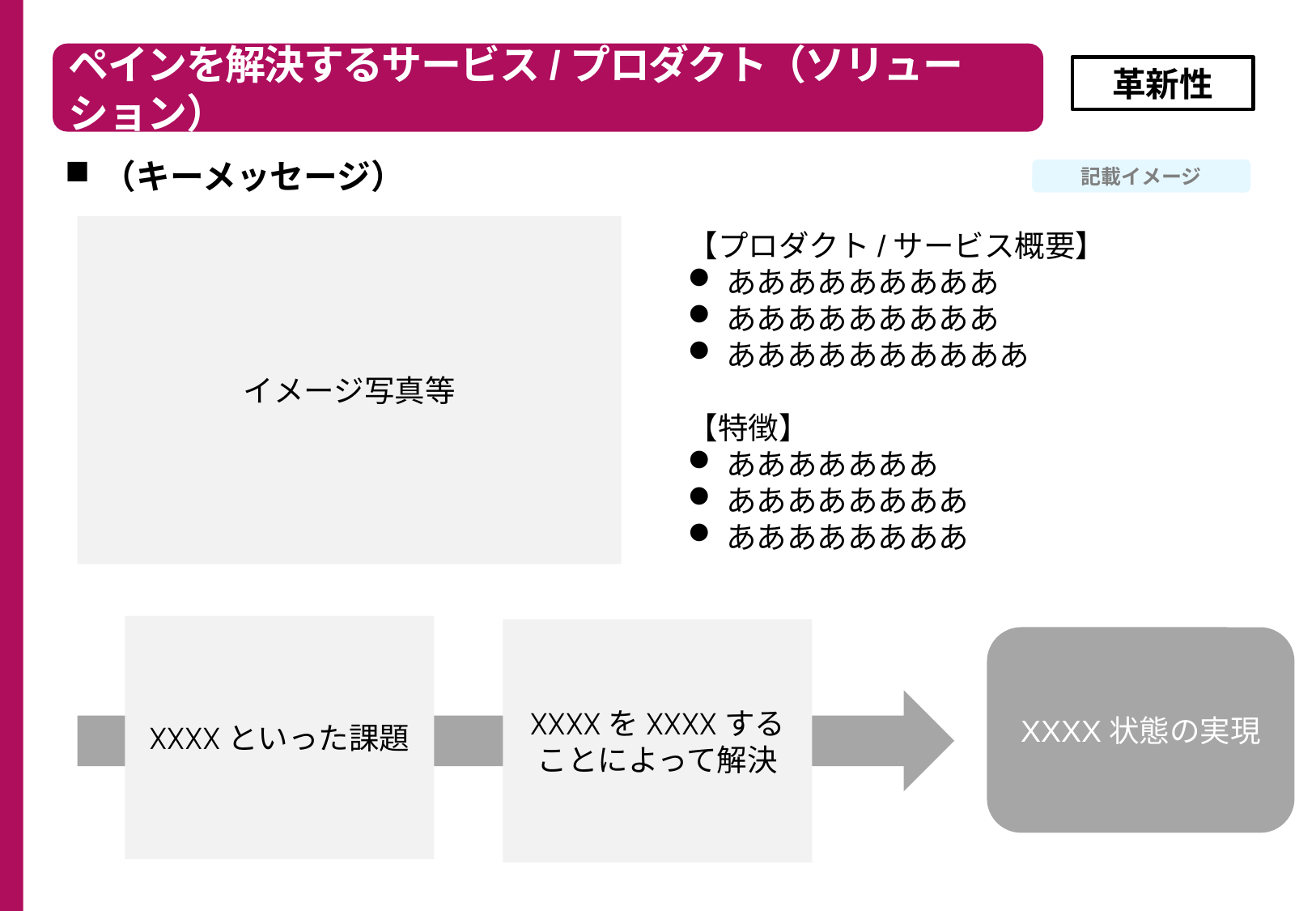

ペインを解決するサービス/プロダクト（ソリューション）
革新性
（キーメッセージ）
記載イメージ
イメージ写真等
【プロダクト/サービス概要】
あああああああああ
あああああああああ
ああああああああああ

【特徴】
あああああああ
ああああああああ
ああああああああ
XXXXといった課題
XXXXをXXXXすることによって解決
XXXX状態の実現